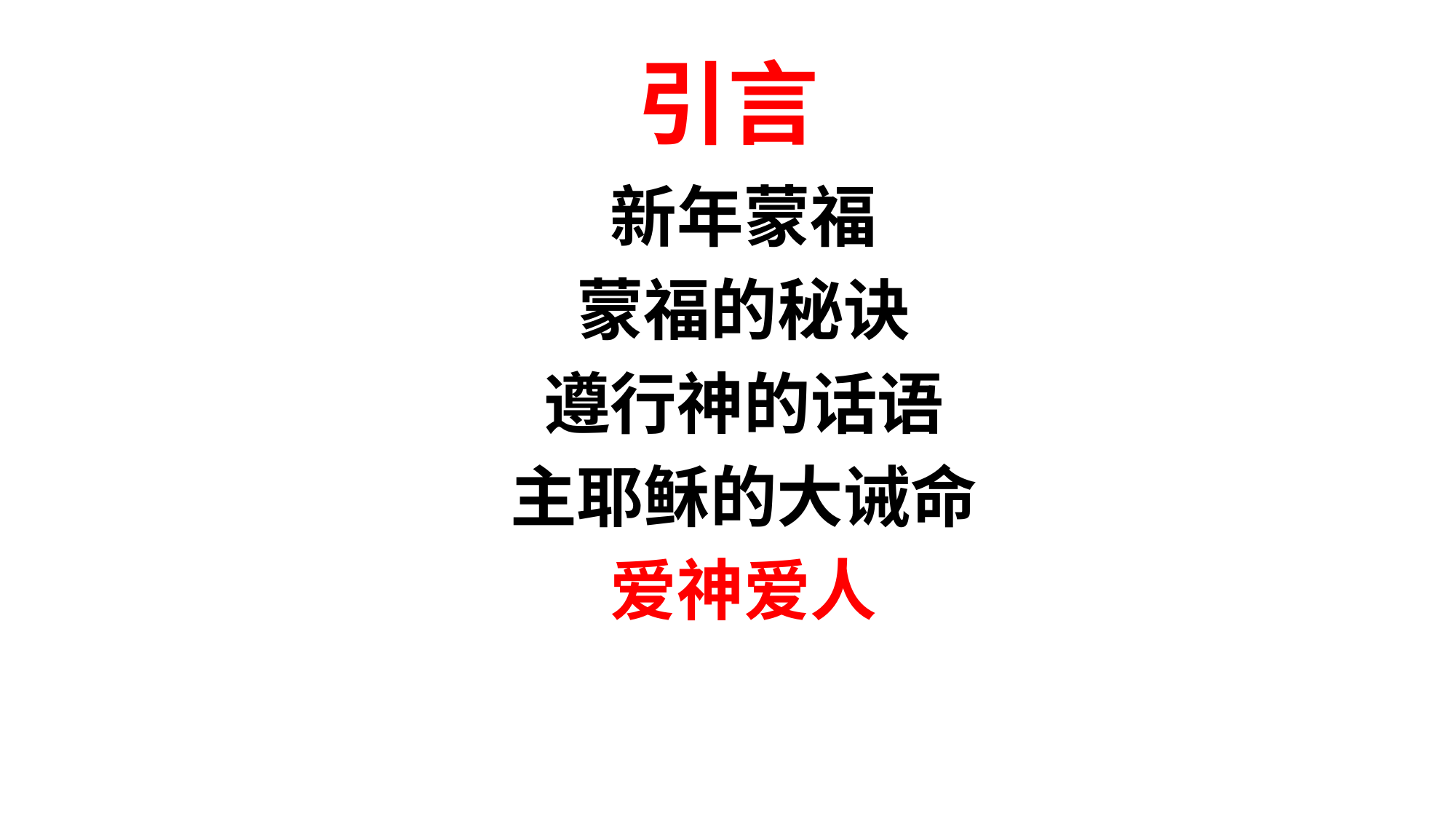

# 引言
新年蒙福
蒙福的秘诀
遵行神的话语
主耶稣的大诫命
爱神爱人